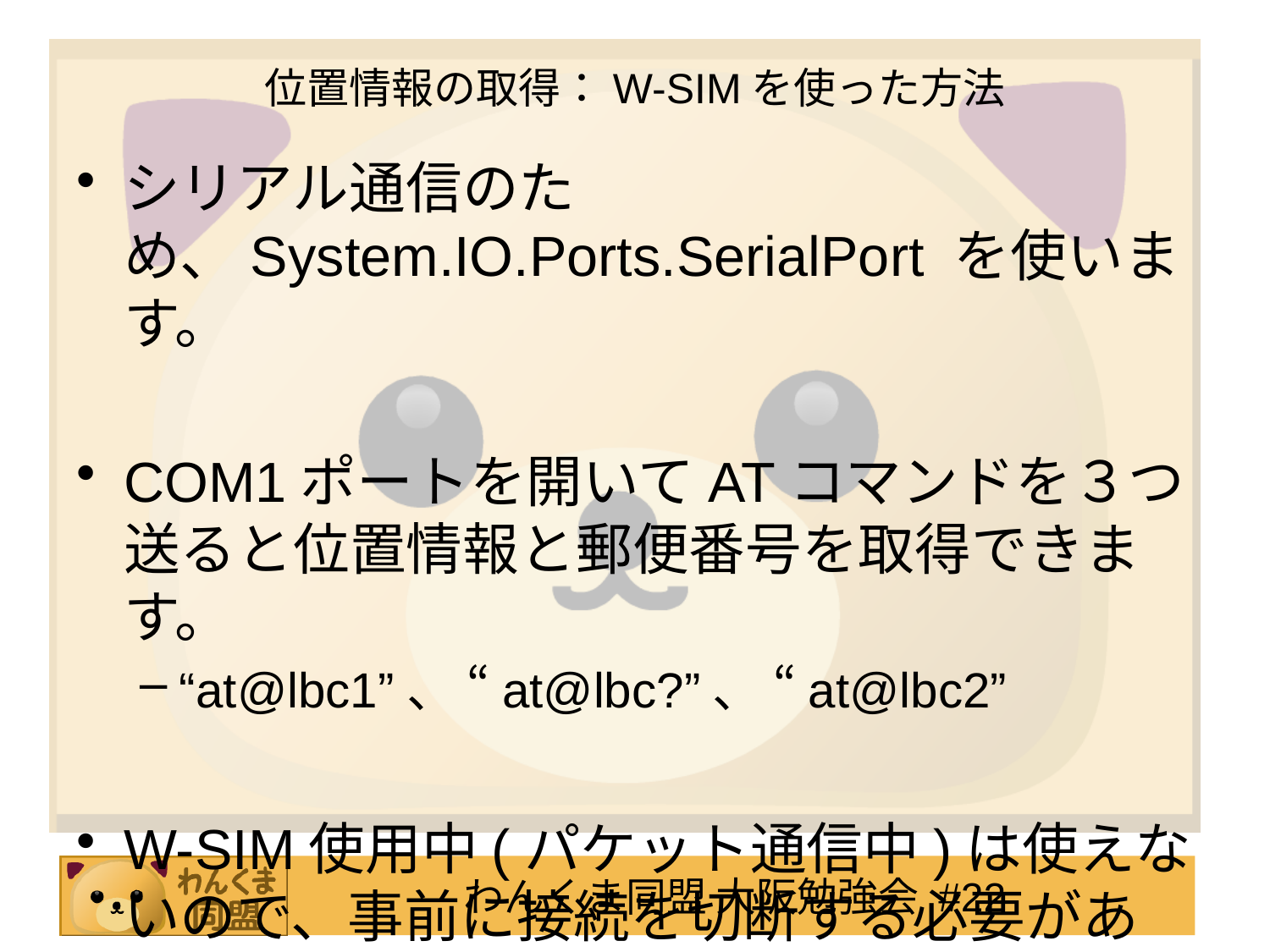

# 位置情報の取得：W-SIMを使った方法
シリアル通信のため、System.IO.Ports.SerialPort を使います。

COM1ポートを開いてATコマンドを３つ送ると位置情報と郵便番号を取得できます。
“at@lbc1”、 “at@lbc?”、 “at@lbc2”

W-SIM使用中(パケット通信中)は使えないので、事前に接続を切断する必要があります。